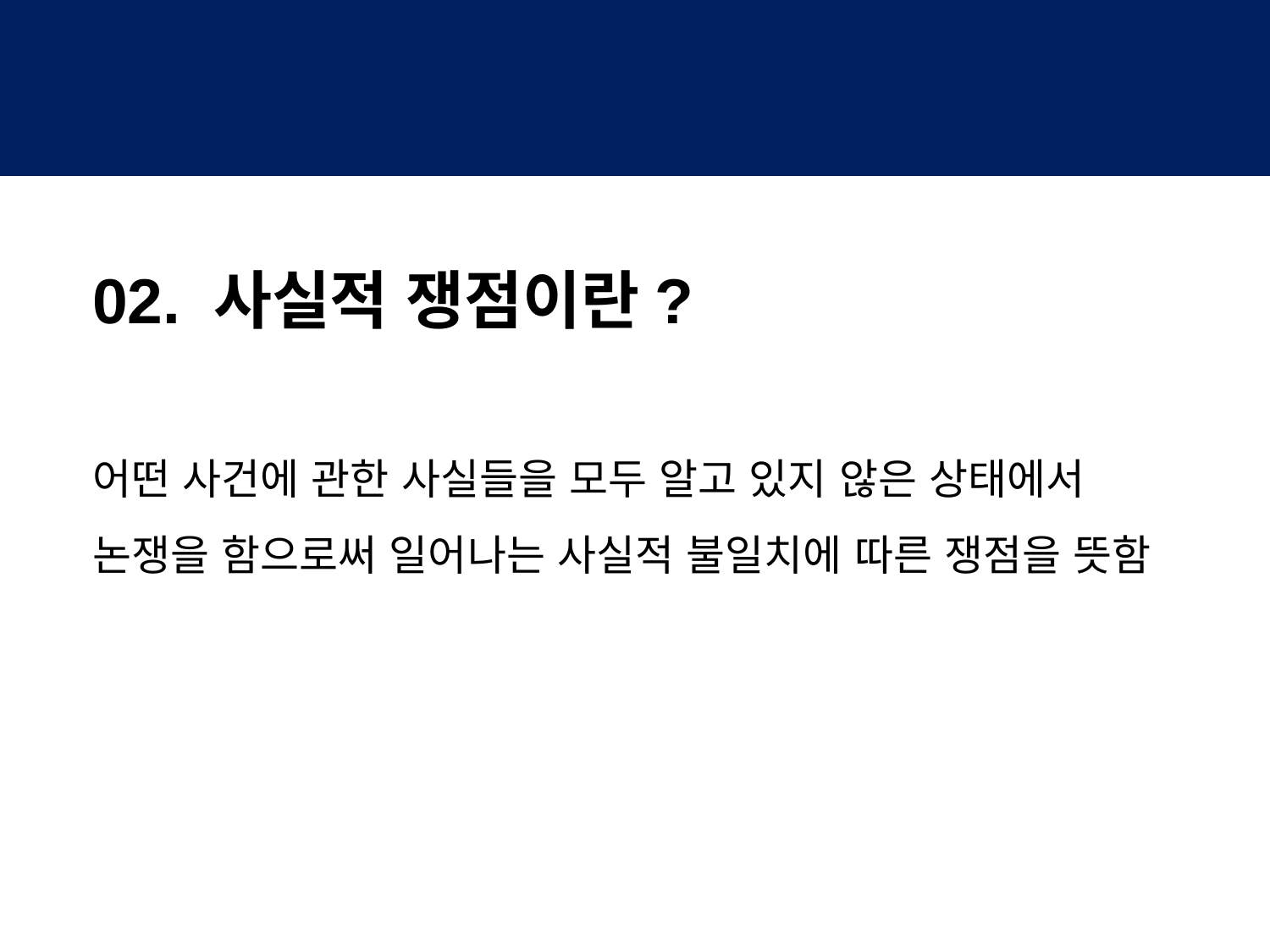

02. 사실적 쟁점이란?
어떤 사건에 관한 사실들을 모두 알고 있지 않은 상태에서 논쟁을 함으로써 일어나는 사실적 불일치에 따른 쟁점을 뜻함